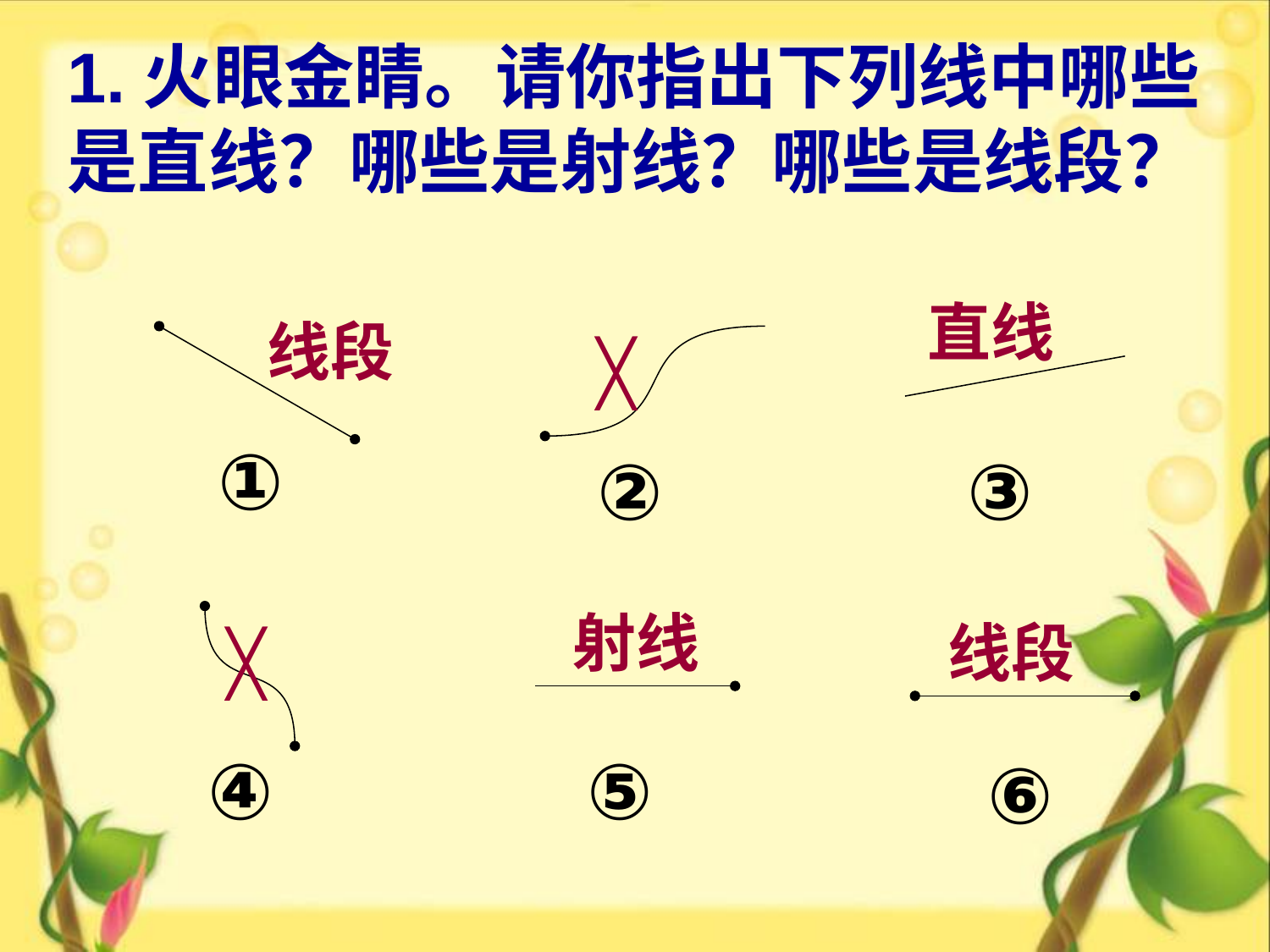

1.火眼金睛。请你指出下列线中哪些是直线？哪些是射线？哪些是线段？
直线
线段
①
②
╳

③
射线
④
线段
╳
⑤
⑥